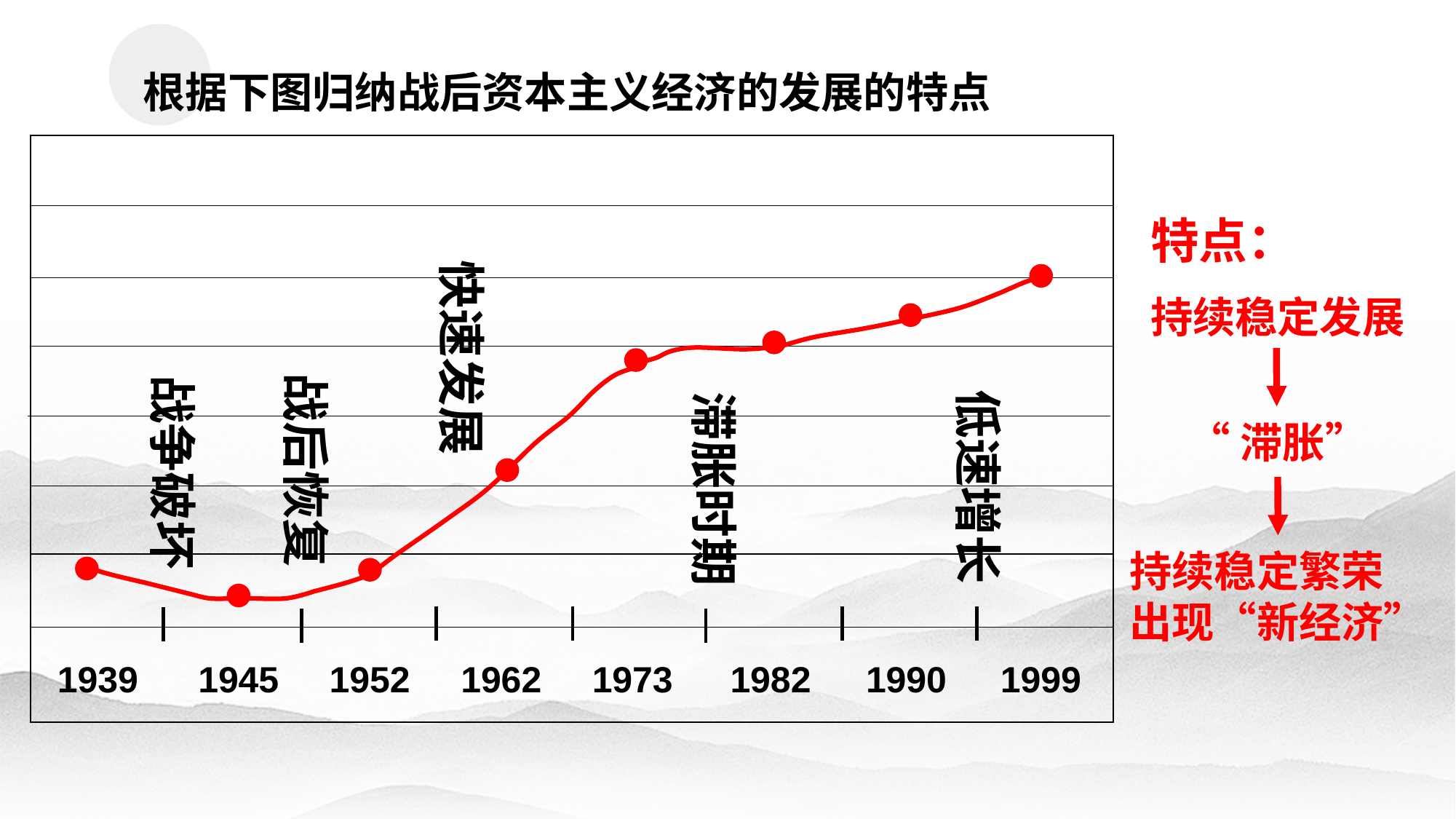

根据下图归纳战后资本主义经济的发展的特点

特点：
快速发展

持续稳定发展

战后恢复
战争破坏
低速增长
滞胀时期
“滞胀”

持续稳定繁荣
出现“新经济”

1939
1945
1952
1962
1973
1982
1990
1999